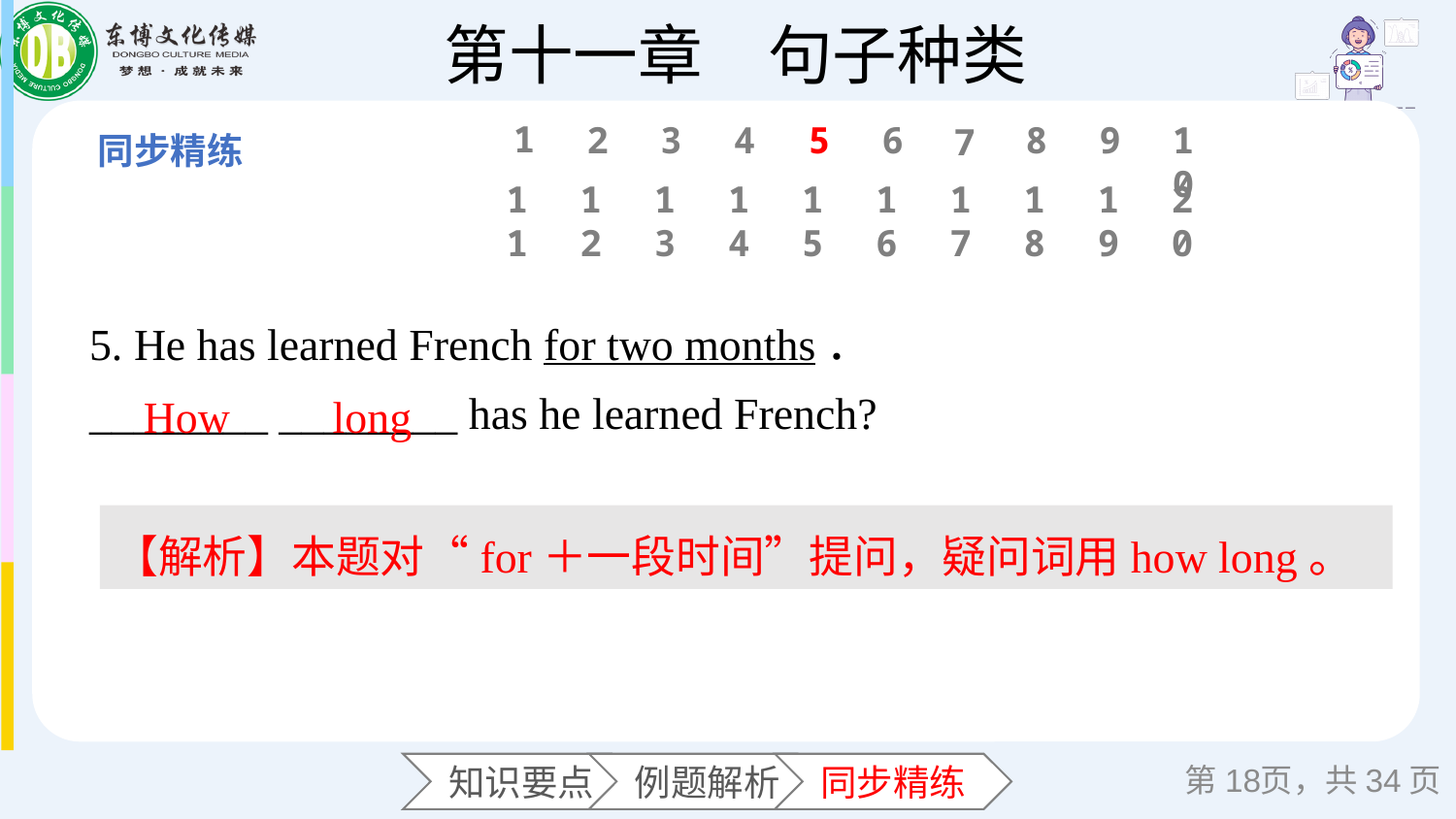

1
6
2
3
4
5
8
9
10
7
11
12
13
14
15
16
17
18
19
20

5. He has learned French for two months．
________ ________ has he learned French?
How
long
【解析】本题对“for＋一段时间”提问，疑问词用how long。
第18页，共34页